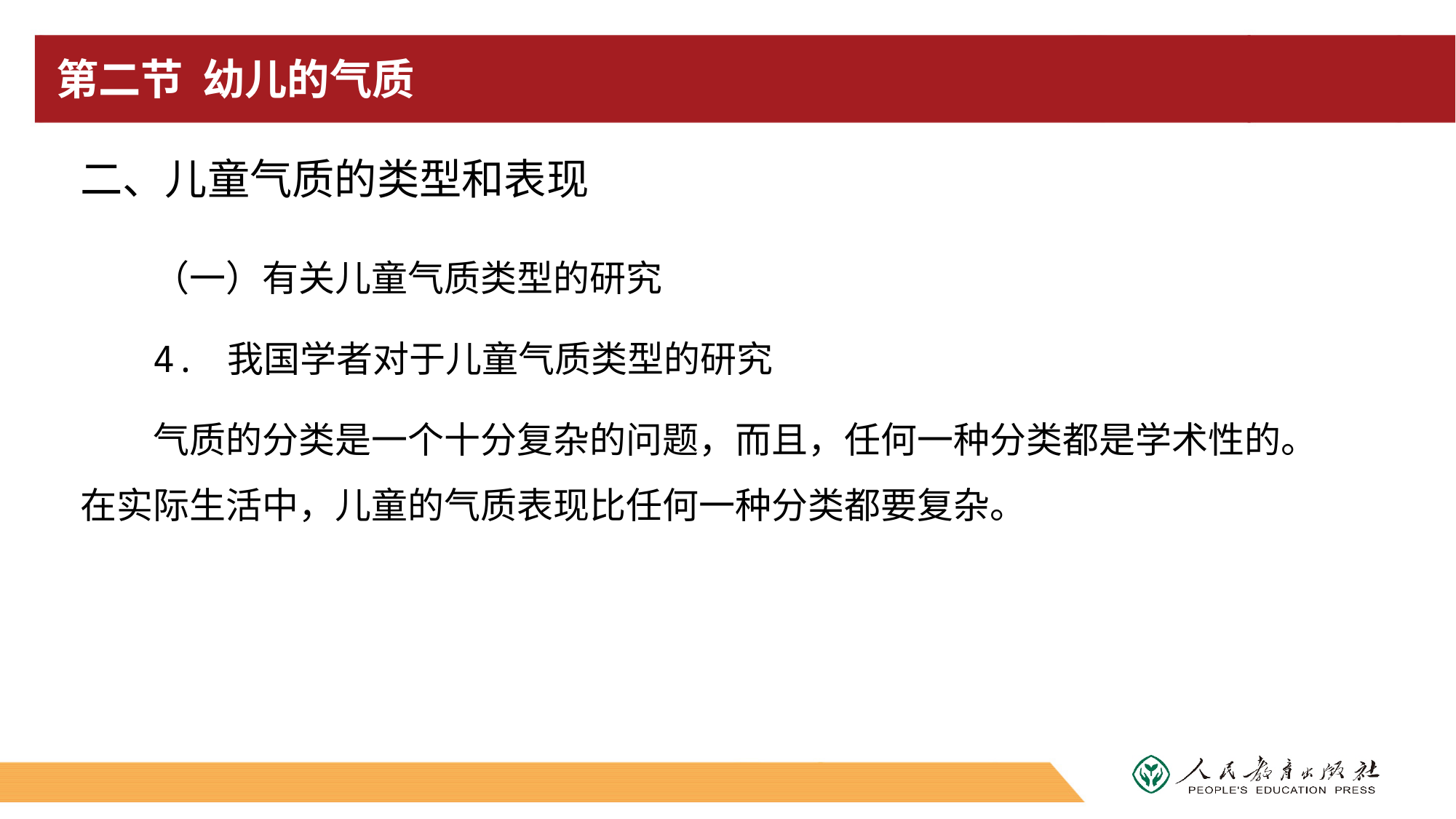

# 第二节  幼儿的气质
二、儿童气质的类型和表现
（一）有关儿童气质类型的研究
4. 我国学者对于儿童气质类型的研究
气质的分类是一个十分复杂的问题，而且，任何一种分类都是学术性的。在实际生活中，儿童的气质表现比任何一种分类都要复杂。